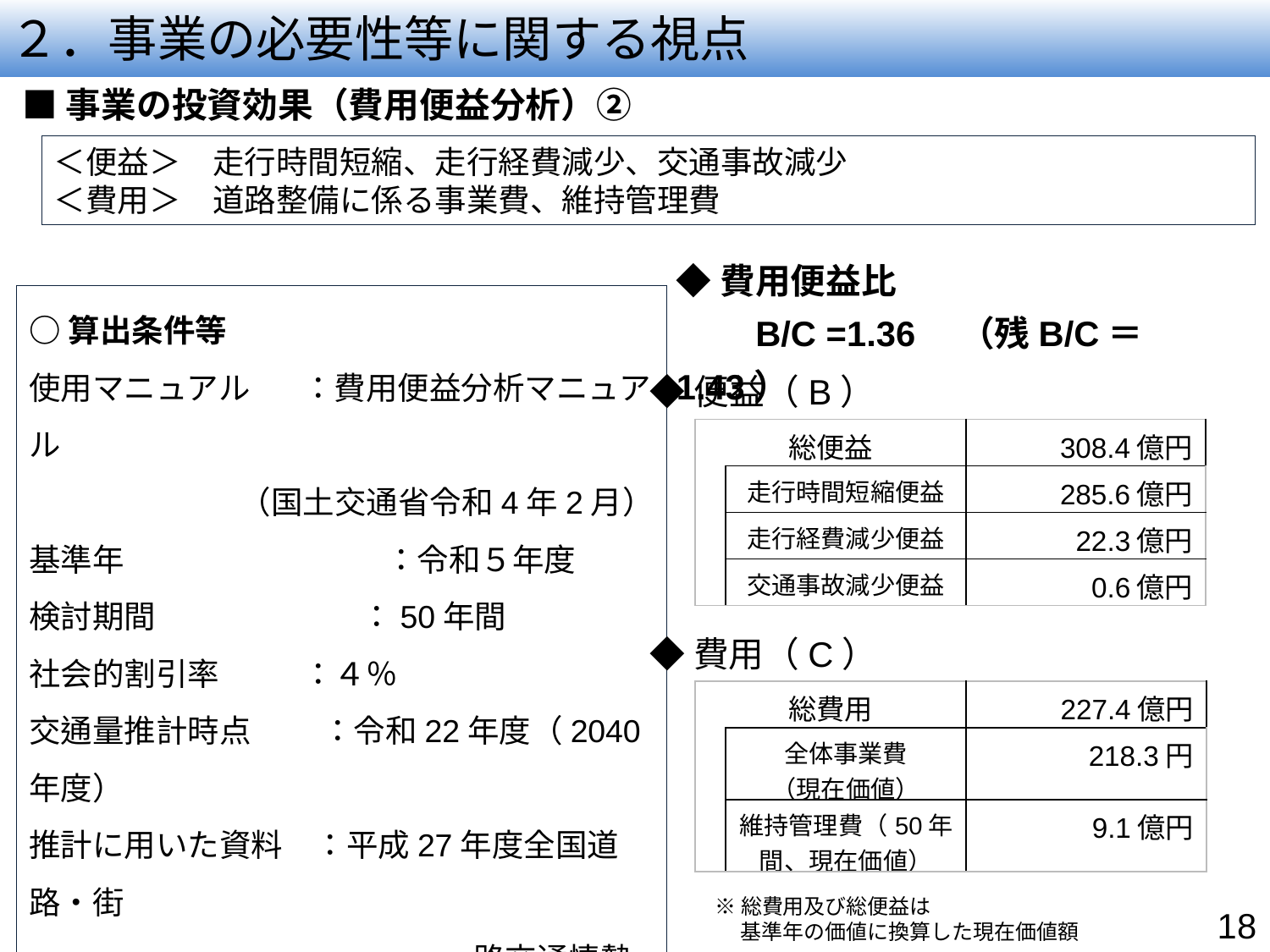

# ２．事業の必要性等に関する視点
■事業の投資効果（費用便益分析）②
＜便益＞　走行時間短縮、走行経費減少、交通事故減少
＜費用＞　道路整備に係る事業費、維持管理費
◆費用便益比
　　B/C =1.36　（残B/C＝1.43）
○算出条件等
使用マニュアル	：費用便益分析マニュアル
　　　　　 （国土交通省令和4年2月）
基準年　　　　　　　　 ：令和５年度
検討期間　　　　　　  ：50年間
社会的割引率	：４％
交通量推計時点　　 ：令和22年度（2040年度）
推計に用いた資料　：平成27年度全国道路・街
　　　　　　　　　　　　　　路交通情勢調査
全体事業費　　　　　：約245.7億円（単純価値）
維持管理費	：約5,250万円/年
◆便益（B）
| 総便益 |  | 308.4億円 |
| --- | --- | --- |
|  | 走行時間短縮便益 | 285.6億円 |
|  | 走行経費減少便益 | 22.3億円 |
|  | 交通事故減少便益 | 0.6億円 |
◆費用（C）
| 総費用 |  | 227.4億円 |
| --- | --- | --- |
|  | 全体事業費 （現在価値） | 218.3円 |
|  | 維持管理費（50年間、現在価値） | 9.1億円 |
※総費用及び総便益は
　 基準年の価値に換算した現在価値額
18